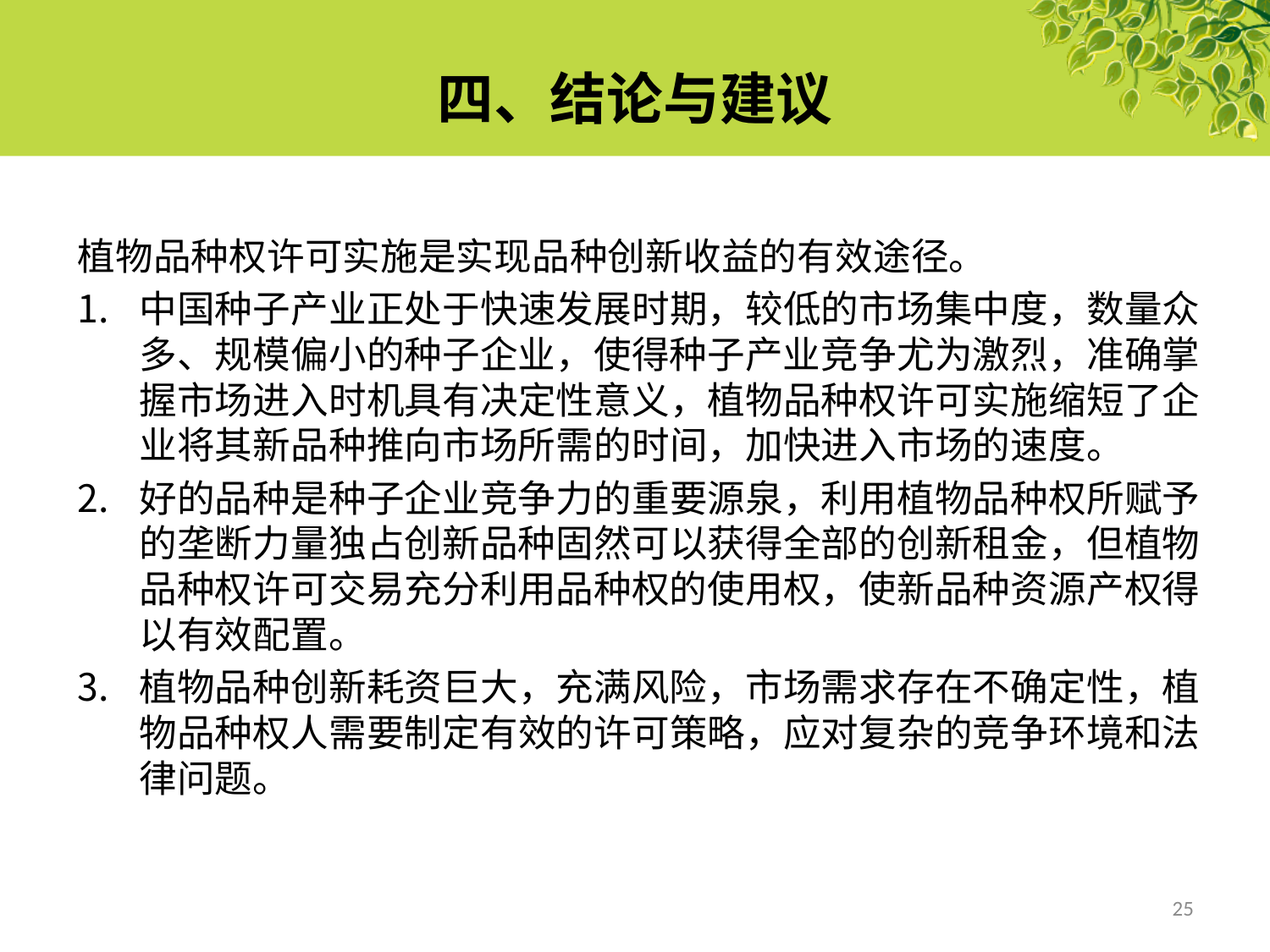

# 四、结论与建议
植物品种权许可实施是实现品种创新收益的有效途径。
中国种子产业正处于快速发展时期，较低的市场集中度，数量众多、规模偏小的种子企业，使得种子产业竞争尤为激烈，准确掌握市场进入时机具有决定性意义，植物品种权许可实施缩短了企业将其新品种推向市场所需的时间，加快进入市场的速度。
好的品种是种子企业竞争力的重要源泉，利用植物品种权所赋予的垄断力量独占创新品种固然可以获得全部的创新租金，但植物品种权许可交易充分利用品种权的使用权，使新品种资源产权得以有效配置。
植物品种创新耗资巨大，充满风险，市场需求存在不确定性，植物品种权人需要制定有效的许可策略，应对复杂的竞争环境和法律问题。

25